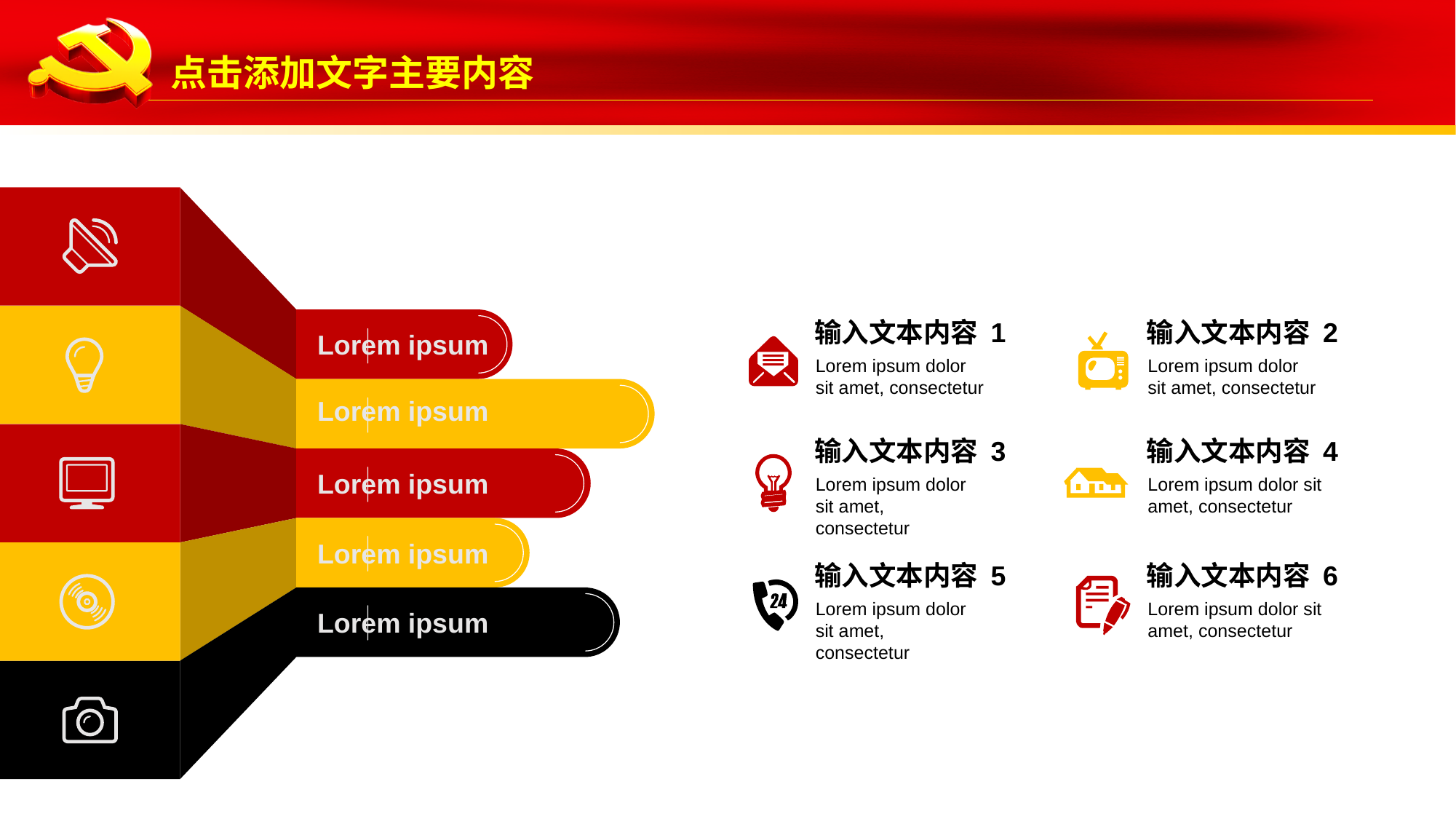

Lorem ipsum

Lorem ipsum

Lorem ipsum

Lorem ipsum

Lorem ipsum

输入文本内容 1
Lorem ipsum dolor sit amet, consectetur
输入文本内容 2
Lorem ipsum dolor sit amet, consectetur

输入文本内容 3
Lorem ipsum dolor sit amet, consectetur
输入文本内容 4
Lorem ipsum dolor sit amet, consectetur

输入文本内容 5
Lorem ipsum dolor sit amet, consectetur
输入文本内容 6
Lorem ipsum dolor sit amet, consectetur